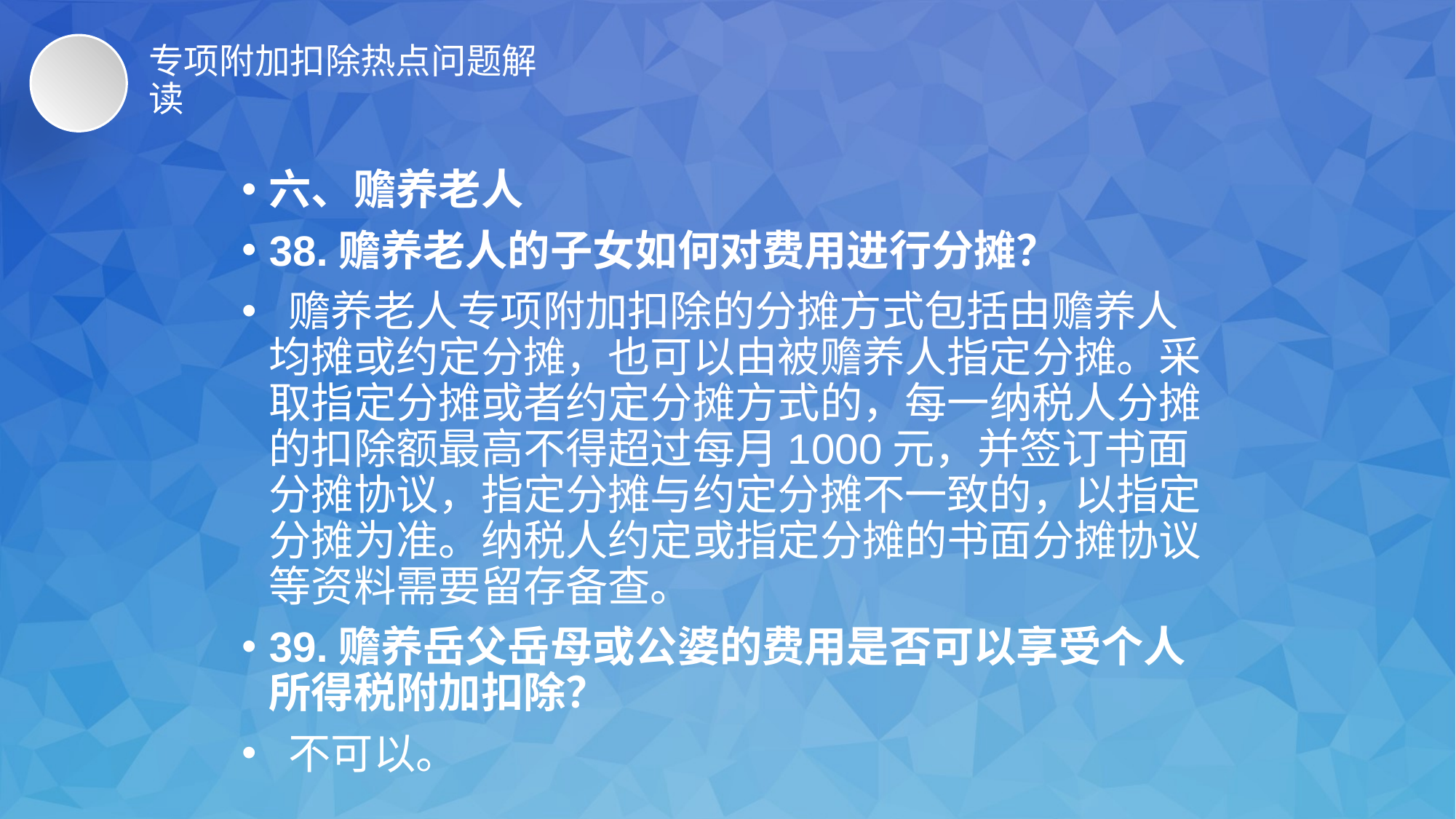

# 专项附加扣除热点问题解读
六、赡养老人
38.赡养老人的子女如何对费用进行分摊？
 赡养老人专项附加扣除的分摊方式包括由赡养人均摊或约定分摊，也可以由被赡养人指定分摊。采取指定分摊或者约定分摊方式的，每一纳税人分摊的扣除额最高不得超过每月1000元，并签订书面分摊协议，指定分摊与约定分摊不一致的，以指定分摊为准。纳税人约定或指定分摊的书面分摊协议等资料需要留存备查。
39.赡养岳父岳母或公婆的费用是否可以享受个人所得税附加扣除？
 不可以。